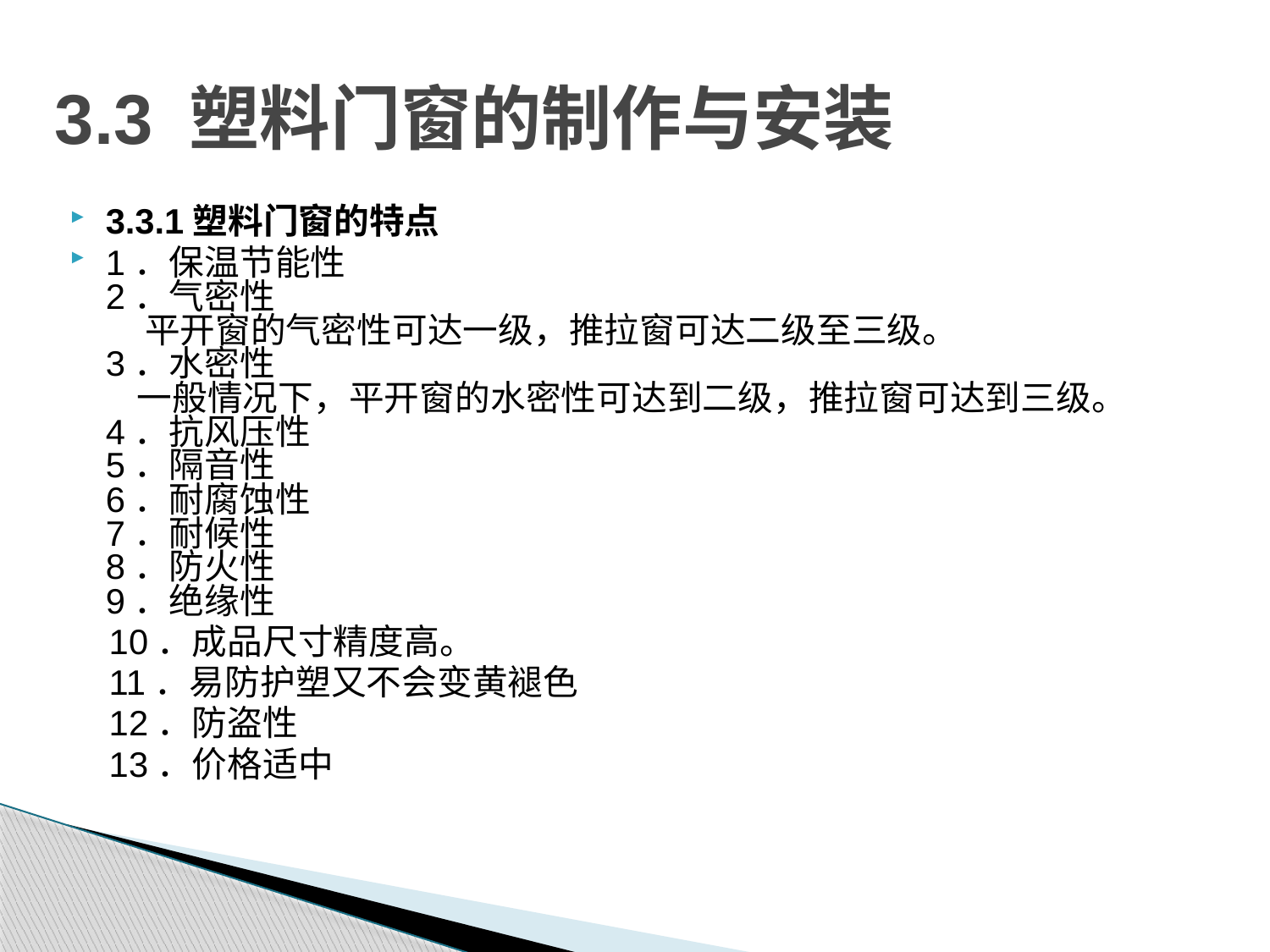

# 3.3 塑料门窗的制作与安装
3.3.1塑料门窗的特点
1．保温节能性 
2．气密性
     平开窗的气密性可达一级，推拉窗可达二级至三级。
3．水密性
    一般情况下，平开窗的水密性可达到二级，推拉窗可达到三级。
4．抗风压性
5．隔音性
6．耐腐蚀性
7．耐候性
8．防火性
9．绝缘性
    10．成品尺寸精度高。
    11．易防护塑又不会变黄褪色
    12．防盗性
    13．价格适中